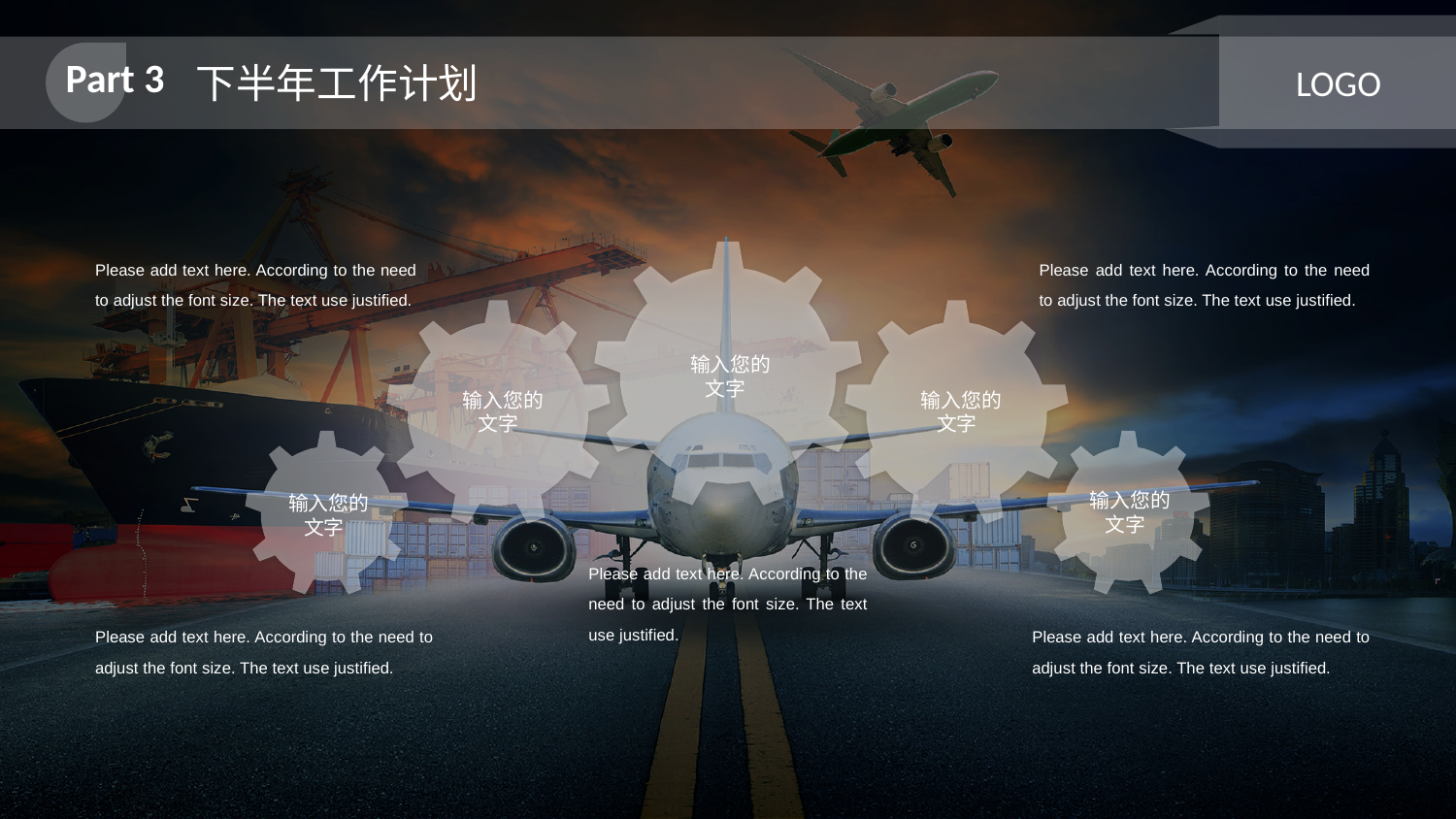

Part 3
下半年工作计划
LOGO
Please add text here. According to the need to adjust the font size. The text use justified.

Please add text here. According to the need to adjust the font size. The text use justified.

 输入您的
文字
 输入您的
文字
 输入您的
文字

 输入您的
文字
 输入您的
文字
Please add text here. According to the need to adjust the font size. The text use justified.
Please add text here. According to the need to adjust the font size. The text use justified.
Please add text here. According to the need to adjust the font size. The text use justified.